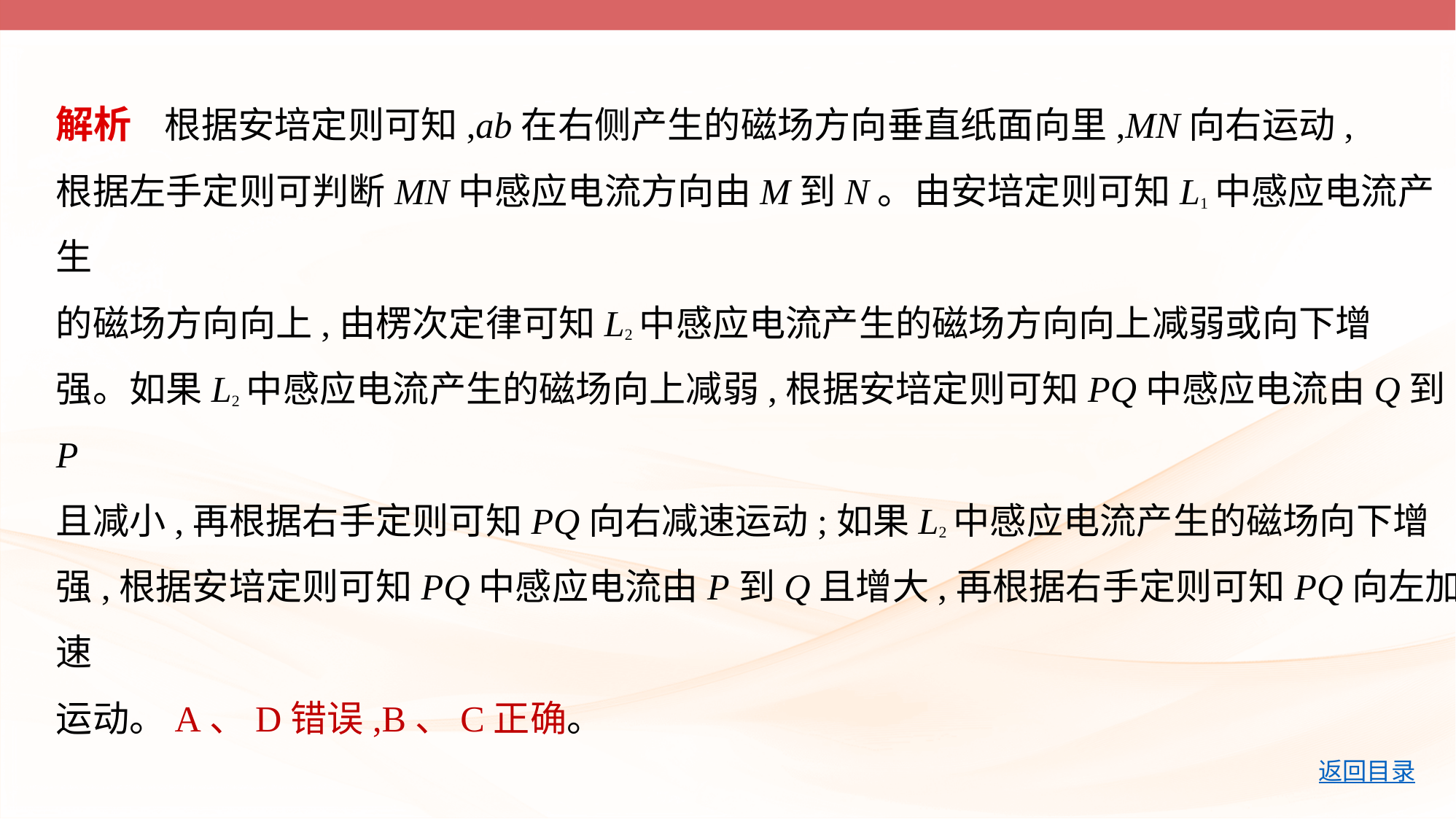

解析    根据安培定则可知,ab在右侧产生的磁场方向垂直纸面向里,MN向右运动,
根据左手定则可判断MN中感应电流方向由M到N。由安培定则可知L1中感应电流产生
的磁场方向向上,由楞次定律可知L2中感应电流产生的磁场方向向上减弱或向下增
强。如果L2中感应电流产生的磁场向上减弱,根据安培定则可知PQ中感应电流由Q到P
且减小,再根据右手定则可知PQ向右减速运动;如果L2中感应电流产生的磁场向下增
强,根据安培定则可知PQ中感应电流由P到Q且增大,再根据右手定则可知PQ向左加速
运动。A、D错误,B、C正确。